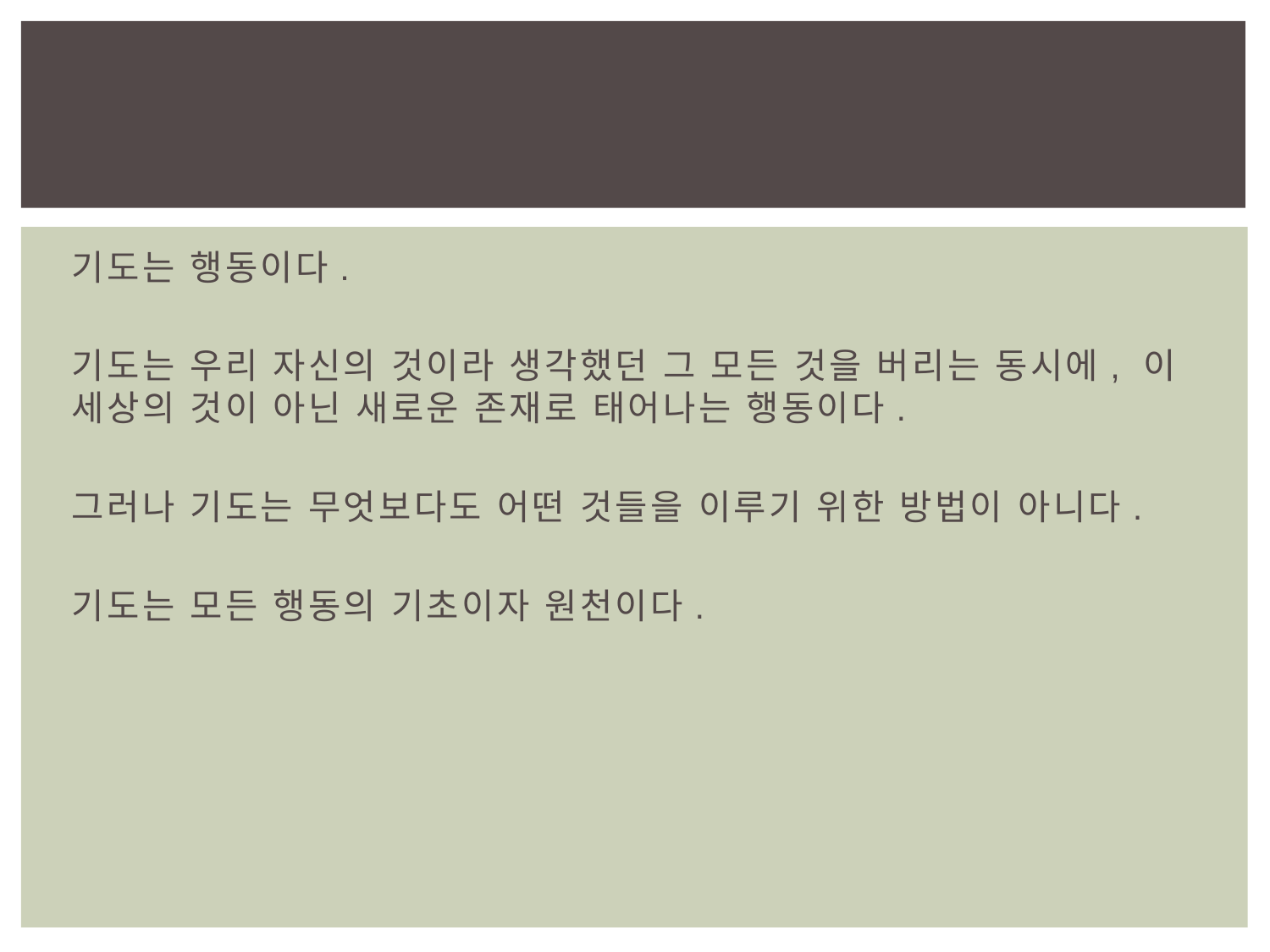

#
기도는 행동이다.

기도는 우리 자신의 것이라 생각했던 그 모든 것을 버리는 동시에, 이 세상의 것이 아닌 새로운 존재로 태어나는 행동이다.

그러나 기도는 무엇보다도 어떤 것들을 이루기 위한 방법이 아니다.

기도는 모든 행동의 기초이자 원천이다.